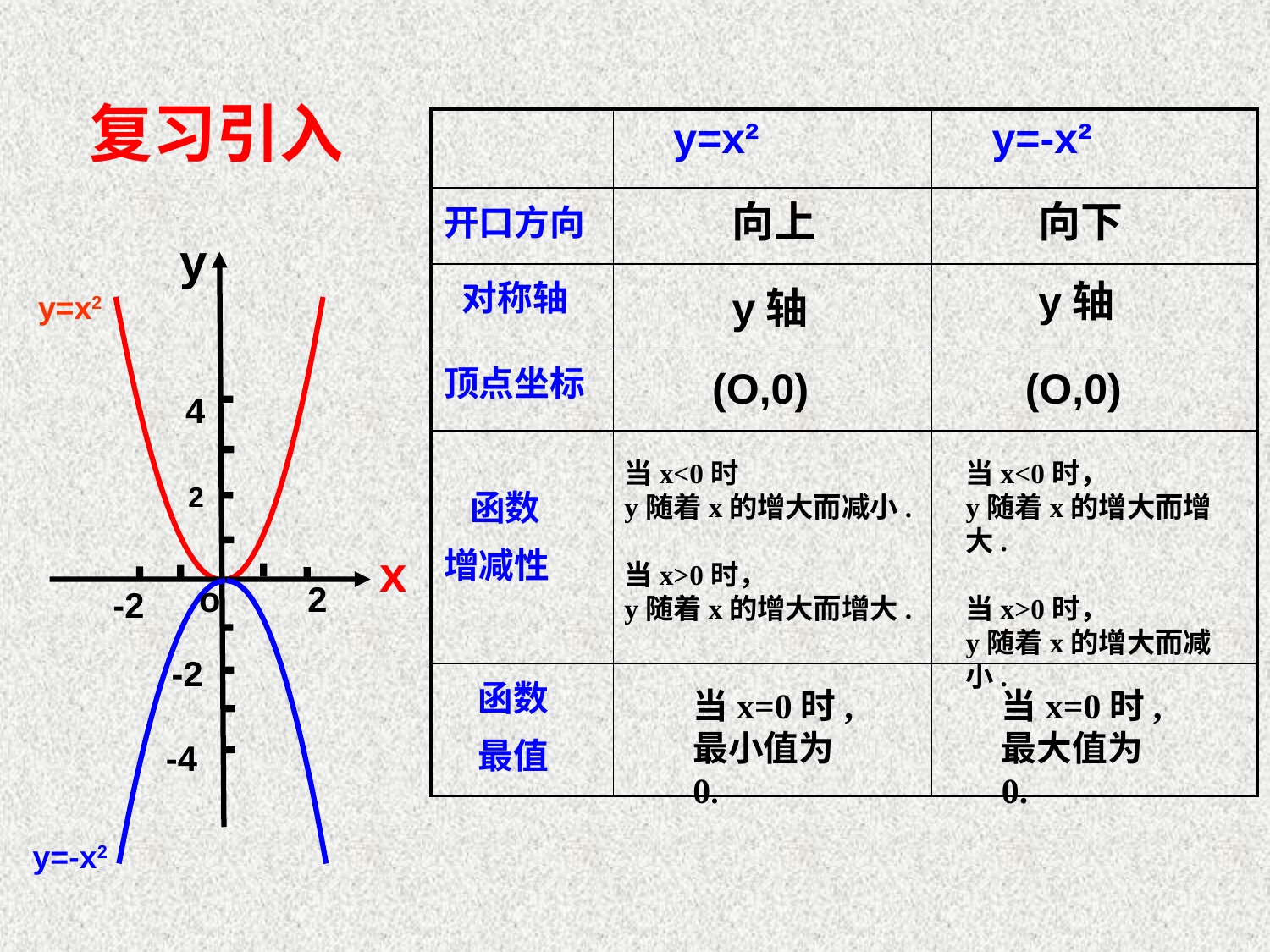

复习引入
|  | y=x² | y=-x² |
| --- | --- | --- |
| 开口方向 |  |  |
| 对称轴 |  |  |
| 顶点坐标 |  |  |
| 函数 增减性 |  |  |
| 函数 最值 |  |  |
向上
向下
y

y=x2

4

2

o
2
-2

-2

-4

y=-x2
x
y轴
y轴
(O,0)
(O,0)
当x<0时
y随着x的增大而减小.

当x>0时，
y随着x的增大而增大.
当x<0时，
y随着x的增大而增大.

当x>0时，
y随着x的增大而减小.
当x=0时,
最小值为0.
当x=0时,
最大值为0.